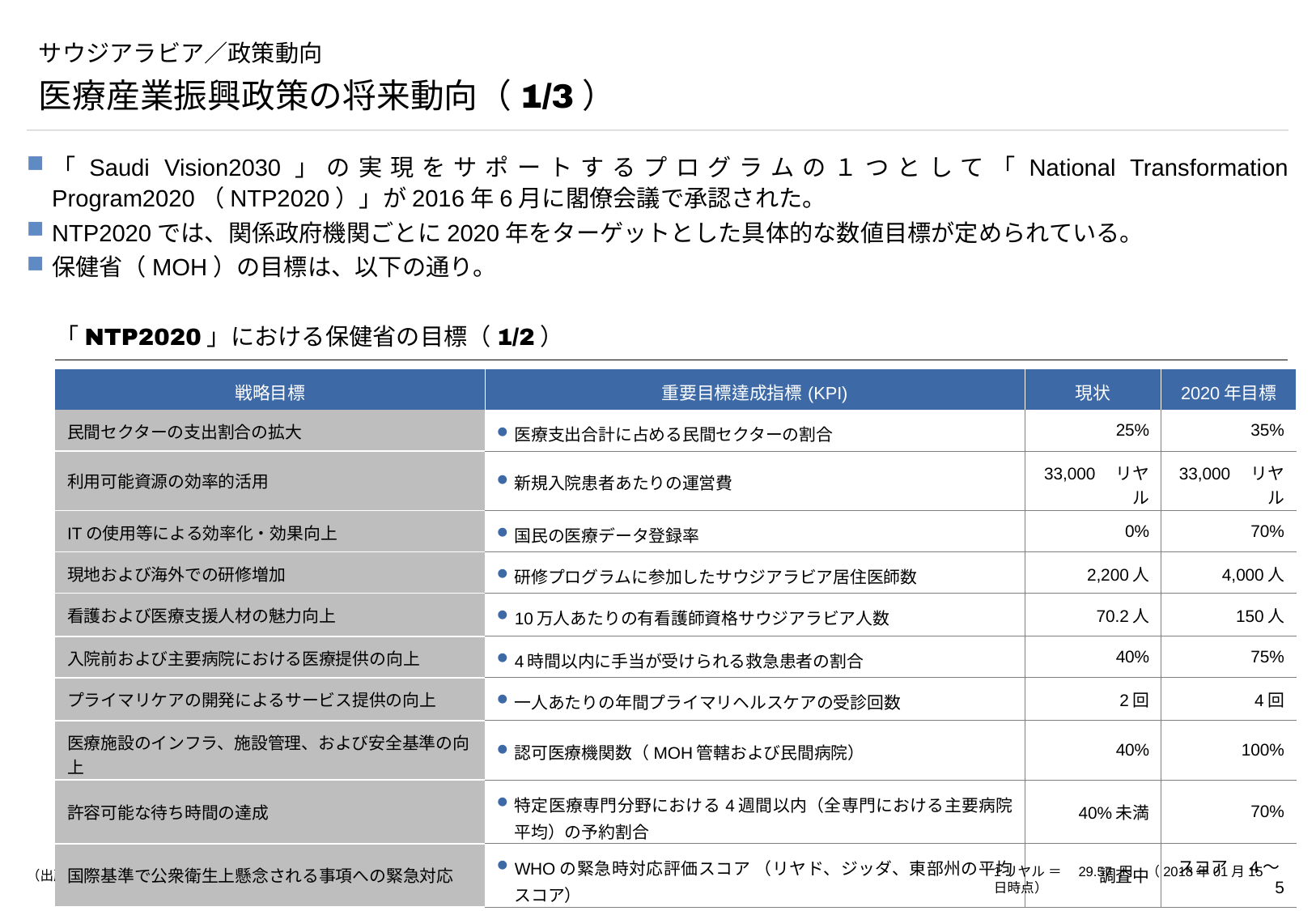

# サウジアラビア／政策動向
医療産業振興政策の将来動向（1/3）
「Saudi Vision2030」の実現をサポートするプログラムの１つとして「National Transformation Program2020（NTP2020）」が2016年6月に閣僚会議で承認された。
NTP2020では、関係政府機関ごとに2020年をターゲットとした具体的な数値目標が定められている。
保健省（MOH）の目標は、以下の通り。

「NTP2020」における保健省の目標（1/2）
| 戦略目標 | 重要目標達成指標(KPI) | 現状 | 2020年目標 |
| --- | --- | --- | --- |
| 民間セクターの支出割合の拡大 | 医療支出合計に占める民間セクターの割合 | 25% | 35% |
| 利用可能資源の効率的活用 | 新規入院患者あたりの運営費 | 33,000　リヤル | 33,000　リヤル |
| ITの使用等による効率化・効果向上 | 国民の医療データ登録率 | 0% | 70% |
| 現地および海外での研修増加 | 研修プログラムに参加したサウジアラビア居住医師数 | 2,200人 | 4,000人 |
| 看護および医療支援人材の魅力向上 | 10万人あたりの有看護師資格サウジアラビア人数 | 70.2人 | 150人 |
| 入院前および主要病院における医療提供の向上 | 4時間以内に手当が受けられる救急患者の割合 | 40% | 75% |
| プライマリケアの開発によるサービス提供の向上 | 一人あたりの年間プライマリヘルスケアの受診回数 | 2回 | 4回 |
| 医療施設のインフラ、施設管理、および安全基準の向上 | 認可医療機関数（MOH管轄および民間病院） | 40% | 100% |
| 許容可能な待ち時間の達成 | 特定医療専門分野における4週間以内（全専門における主要病院平均）の予約割合 | 40%未満 | 70% |
| 国際基準で公衆衛生上懸念される事項への緊急対応 | WHOの緊急時対応評価スコア （リヤド、ジッダ、東部州の平均スコア） | 調査中 | スコア　4～5 |
1リヤル ＝　29.57 円　（2018年01月15日時点）
（出所）「National Transformation Program 2020」（2016）